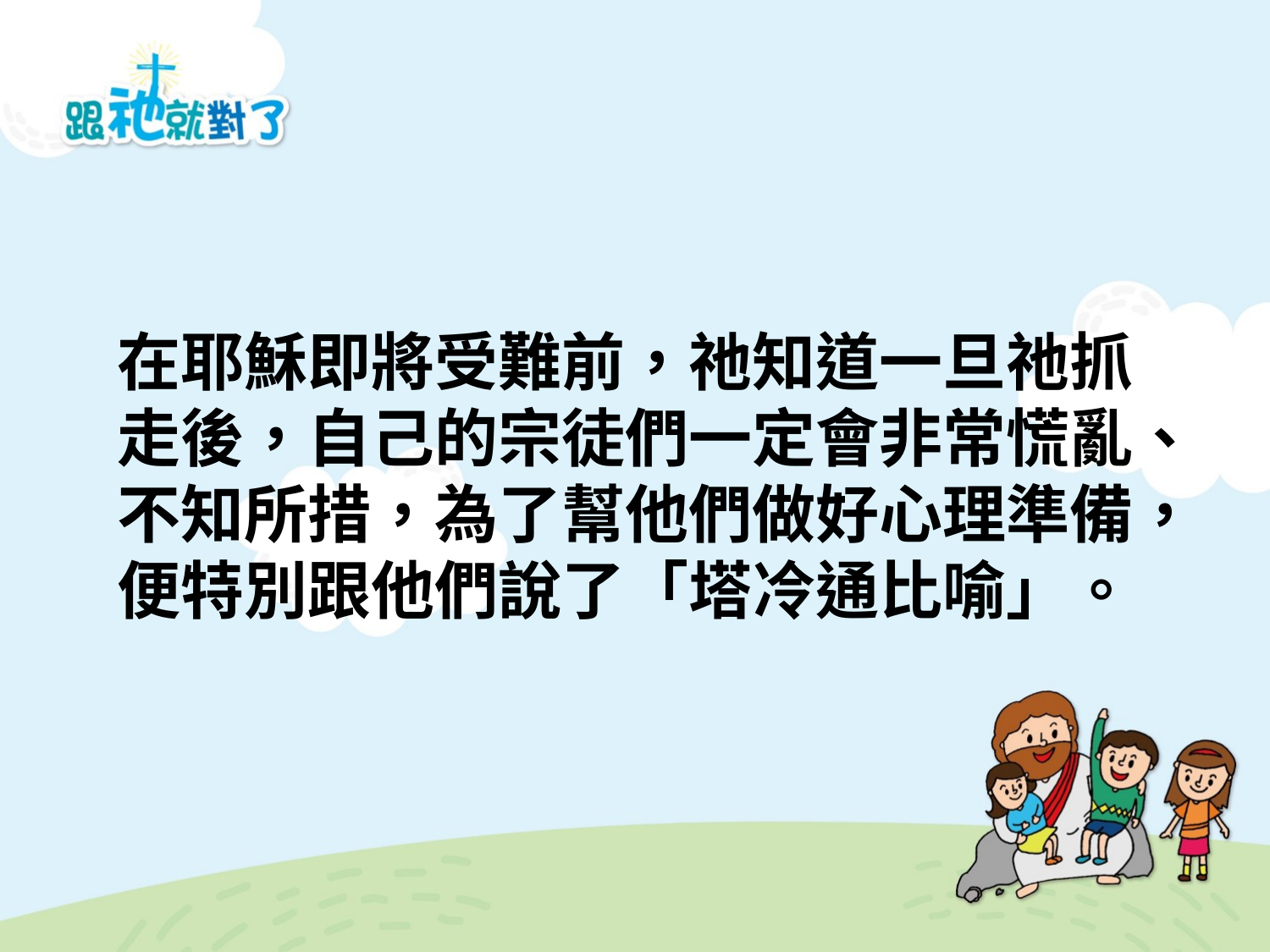

在耶穌即將受難前，祂知道一旦祂抓走後，自己的宗徒們一定會非常慌亂、不知所措，為了幫他們做好心理準備，
便特別跟他們說了「塔冷通比喻」。